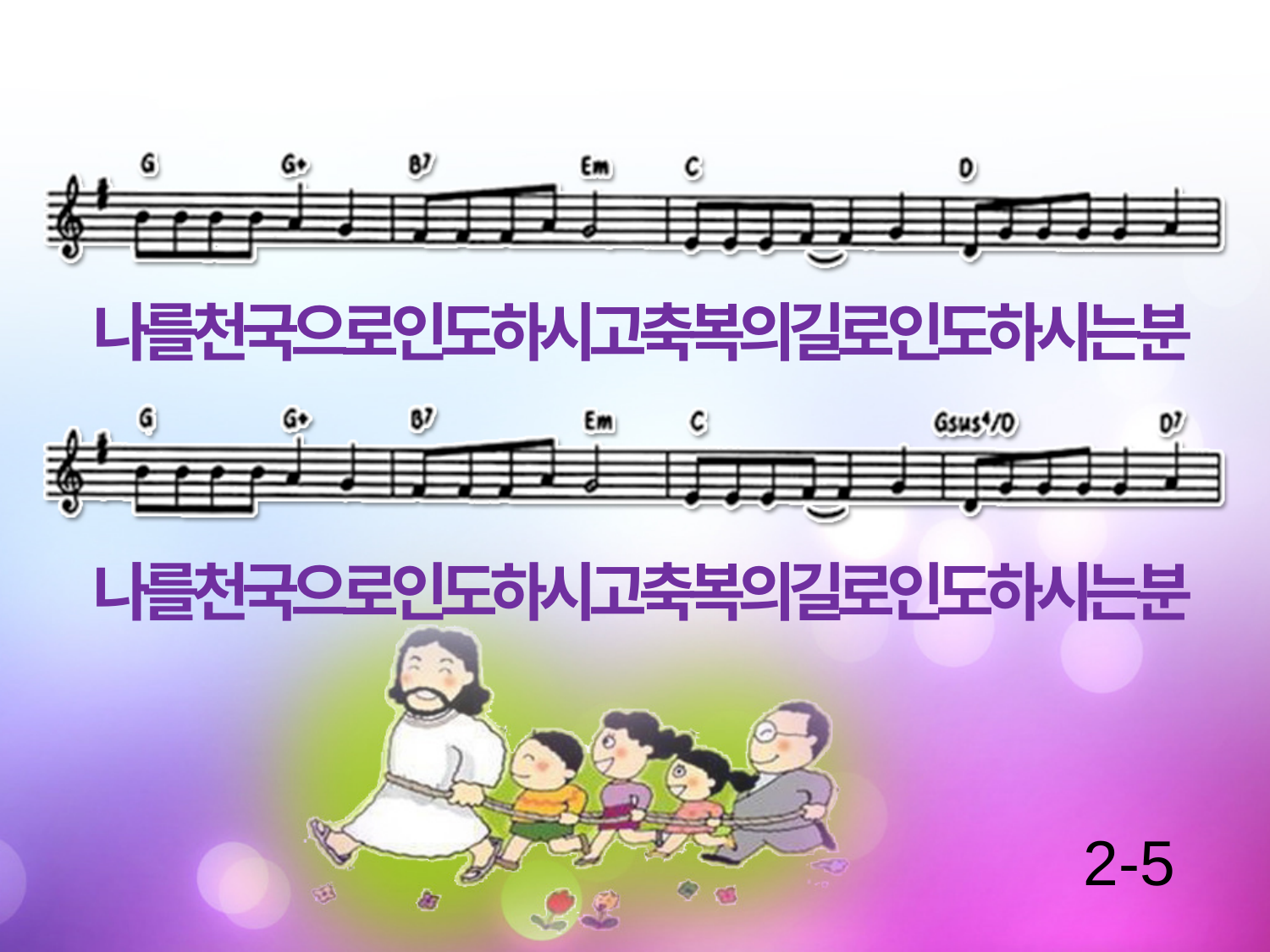

나를천국으로인도하시고축복의길로인도하시는분
나를천국으로인도하시고축복의길로인도하시는분
2-5